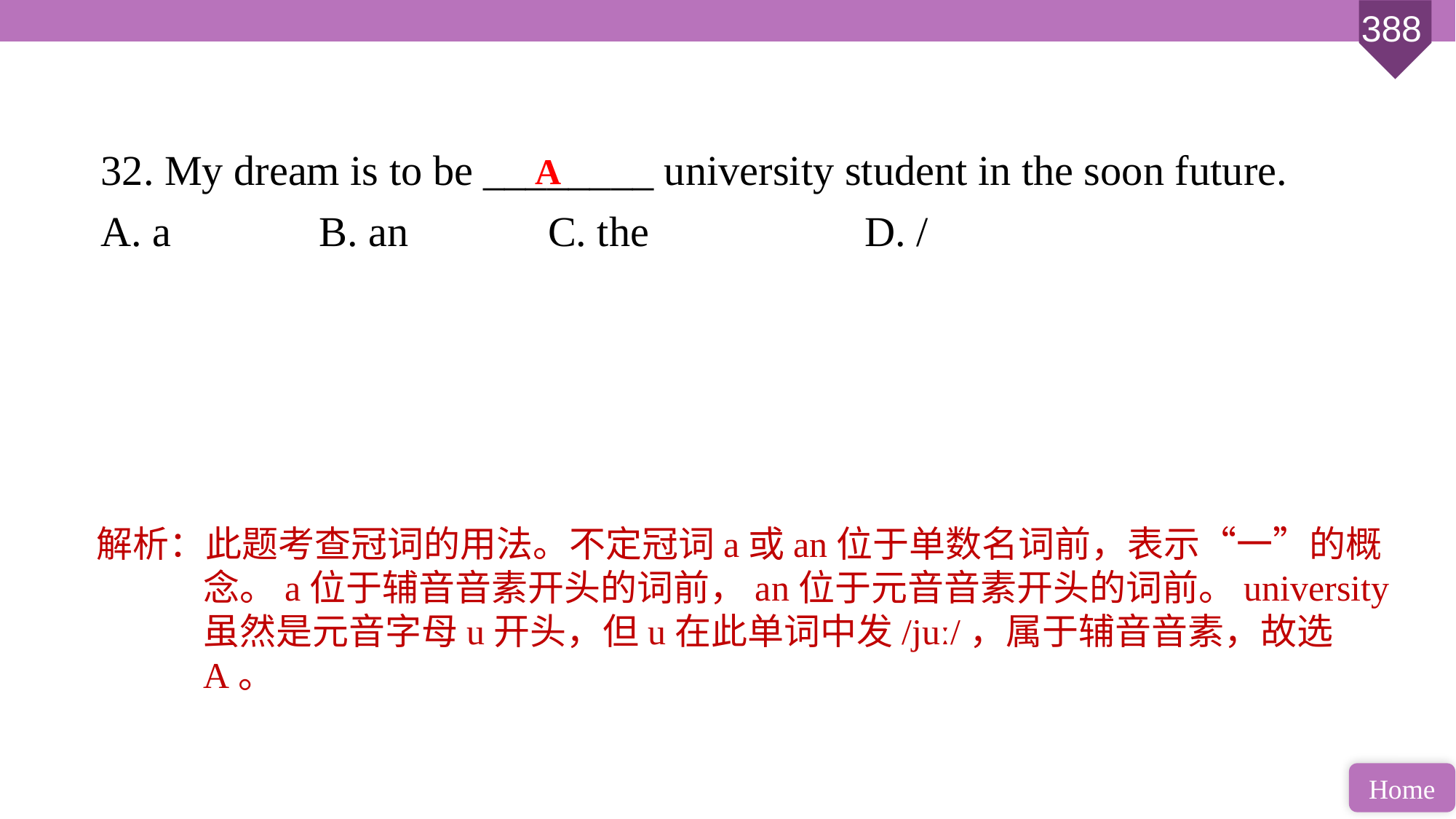

32. My dream is to be ________ university student in the soon future.
A. a 		B. an		 C. the 		D. /
A
解析：此题考查冠词的用法。不定冠词a或an位于单数名词前，表示“一”的概念。a位于辅音音素开头的词前，an位于元音音素开头的词前。university虽然是元音字母u开头，但u在此单词中发/juː/，属于辅音音素，故选A。